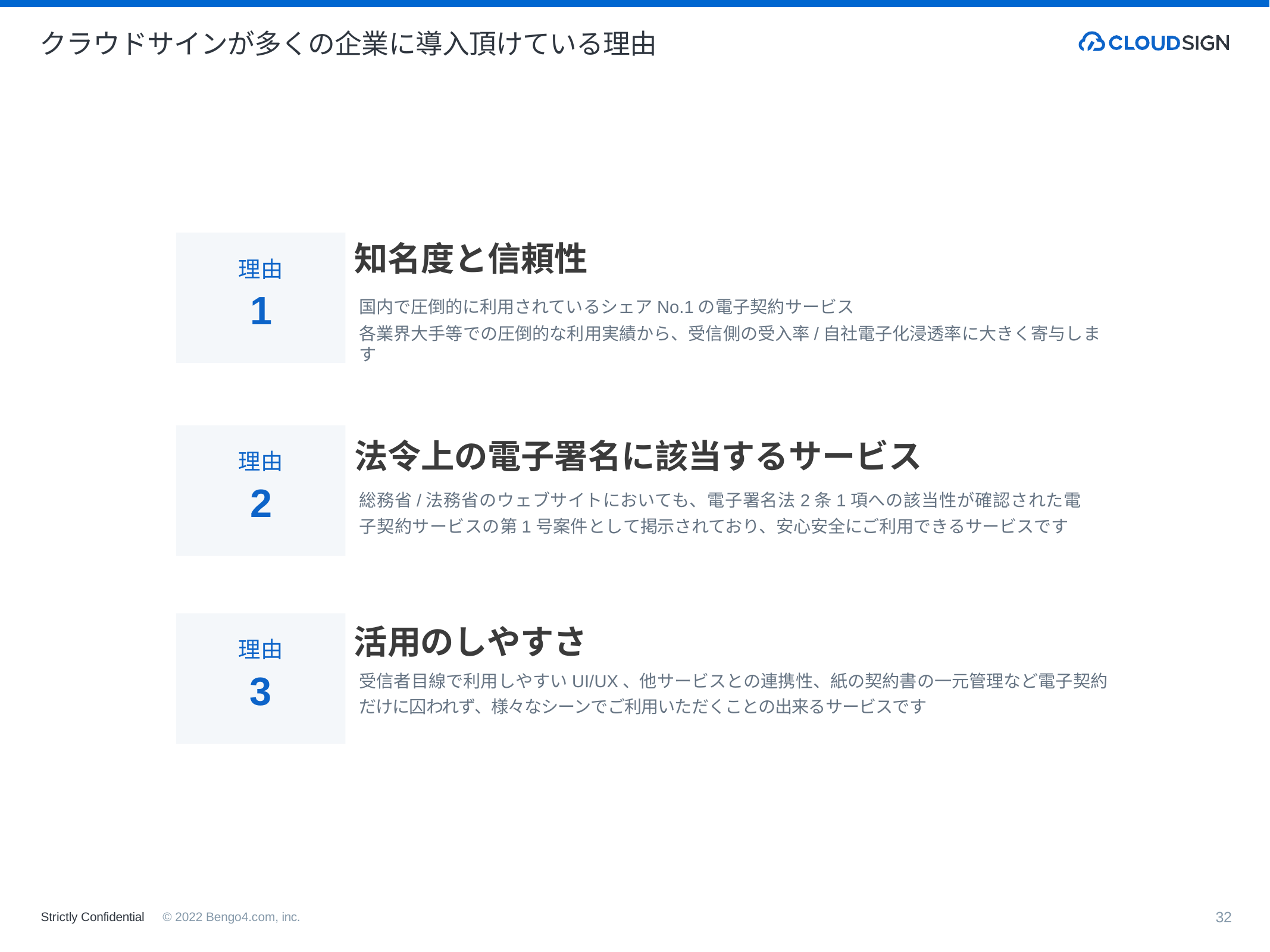

クラウドサインが多くの企業に導入頂けている理由

理由
1
# 知名度と信頼性
国内で圧倒的に利用されているシェアNo.1の電子契約サービス
各業界大手等での圧倒的な利用実績から、受信側の受入率/自社電子化浸透率に大きく寄与します

理由
2
法令上の電子署名に該当するサービス
総務省/法務省のウェブサイトにおいても、電子署名法2条1項への該当性が確認された電子契約サービスの第1号案件として掲示されており、安心安全にご利用できるサービスです
活用のしやすさ
受信者目線で利用しやすいUI/UX、他サービスとの連携性、紙の契約書の一元管理など電子契約だけに囚われず、様々なシーンでご利用いただくことの出来るサービスです

理由
3
32
Strictly Confidential　© 2022 Bengo4.com, inc.